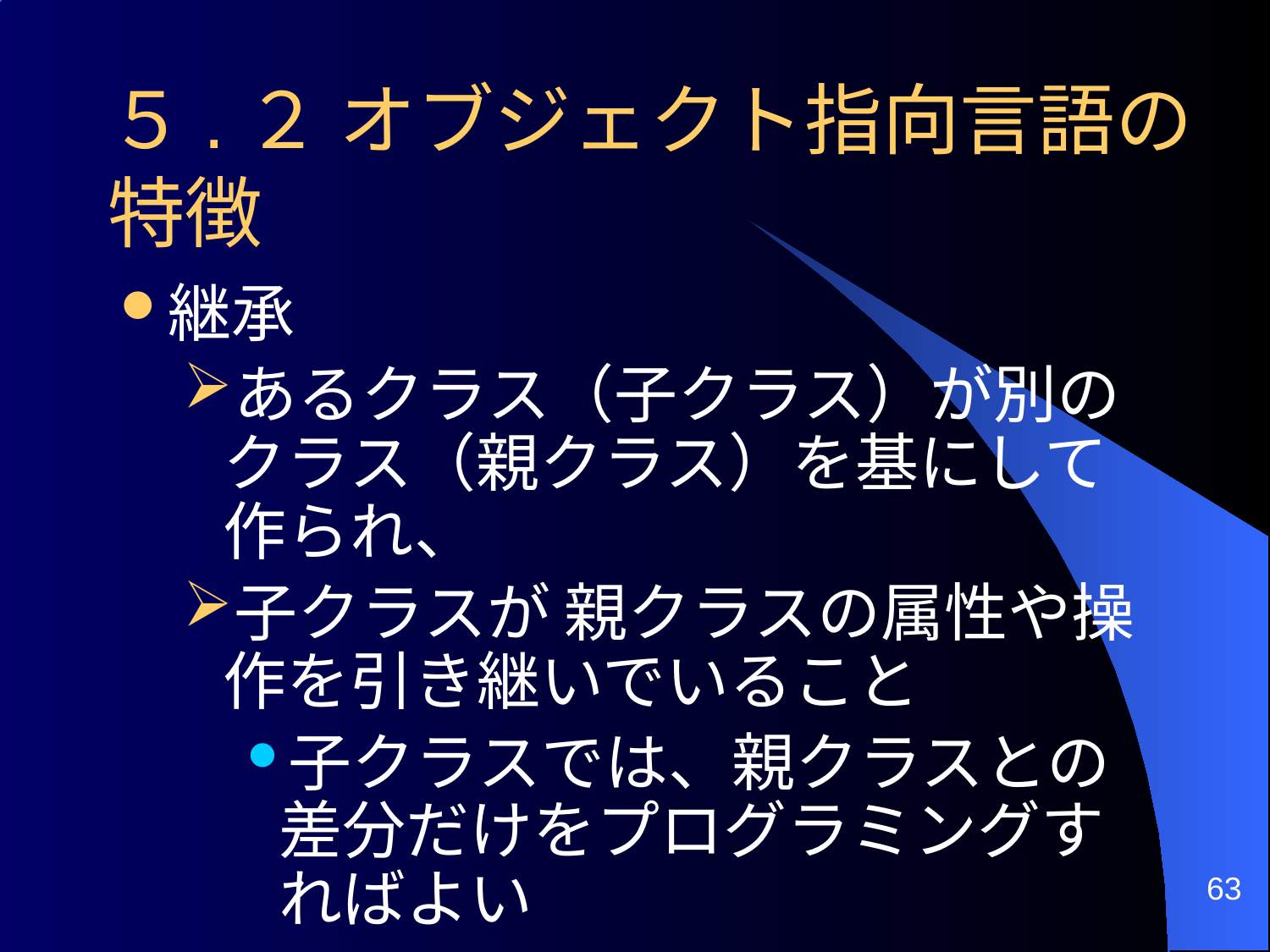

# ５.２ オブジェクト指向言語の特徴
継承
あるクラス（子クラス）が別のクラス（親クラス）を基にして作られ、
子クラスが 親クラスの属性や操作を引き継いでいること
子クラスでは、親クラスとの差分だけをプログラミングすればよい
63